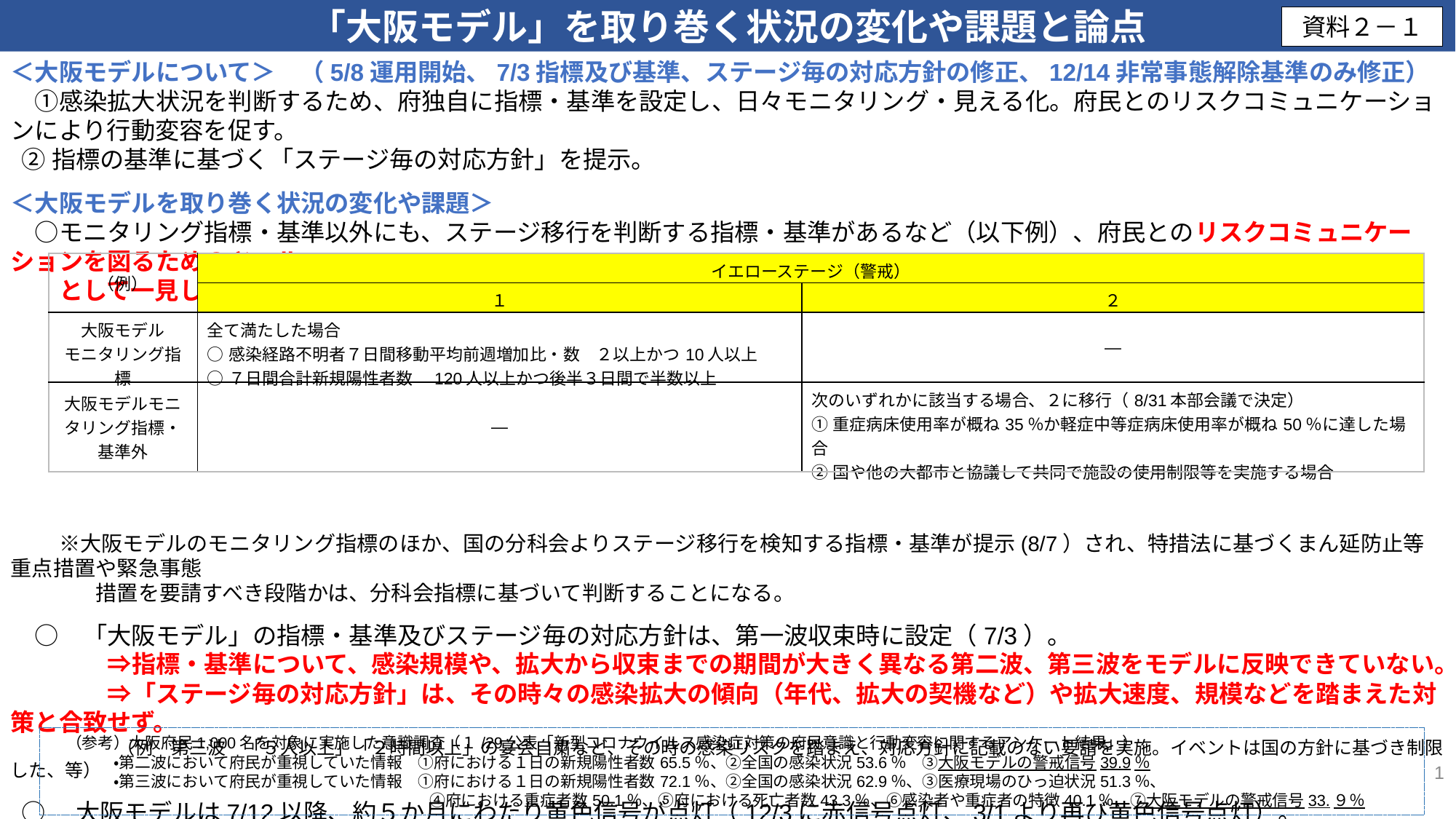

「大阪モデル」を取り巻く状況の変化や課題と論点
資料２－１
＜大阪モデルについて＞　（5/8運用開始、7/3指標及び基準、ステージ毎の対応方針の修正、12/14非常事態解除基準のみ修正）
　①感染拡大状況を判断するため、府独自に指標・基準を設定し、日々モニタリング・見える化。府民とのリスクコミュニケーションにより行動変容を促す。
  ②指標の基準に基づく「ステージ毎の対応方針」を提示。

＜大阪モデルを取り巻く状況の変化や課題＞
　○モニタリング指標・基準以外にも、ステージ移行を判断する指標・基準があるなど（以下例）、府民とのリスクコミュニケーションを図るためのツール
　　として一見して状況がわかりにくくなっているのではないか。

　　※大阪モデルのモニタリング指標のほか、国の分科会よりステージ移行を検知する指標・基準が提示(8/7）され、特措法に基づくまん延防止等重点措置や緊急事態
　　　　措置を要請すべき段階かは、分科会指標に基づいて判断することになる。

　○　「大阪モデル」の指標・基準及びステージ毎の対応方針は、第一波収束時に設定（7/3）。
　　　　⇒指標・基準について、感染規模や、拡大から収束までの期間が大きく異なる第二波、第三波をモデルに反映できていない。
　　　　⇒「ステージ毎の対応方針」は、その時々の感染拡大の傾向（年代、拡大の契機など）や拡大速度、規模などを踏まえた対策と合致せず。
　　　　　（例　第三波　「５人以上」「２時間以上」の宴会自粛など、その時の感染リスクを踏まえ、対応方針に記載のない要請を実施。イベントは国の方針に基づき制限した、等）

  ○　大阪モデルは7/12以降、約５か月にわたり黄色信号が点灯（12/3に赤信号点灯、3/1より再び黄色信号点灯）。
　　　 　⇒黄色信号点灯の恒常化により、府民とのリスクコミュニケーション効果が薄れているのではないか。

下線：重複
| （例） | イエローステージ（警戒） |  |
| --- | --- | --- |
|  | １ | ２ |
| 大阪モデル モニタリング指標 | 全て満たした場合 ○感染経路不明者７日間移動平均前週増加比・数　２以上かつ10人以上 ○７日間合計新規陽性者数　120人以上かつ後半３日間で半数以上 | ― |
| 大阪モデルモニタリング指標・基準外 | ― | 次のいずれかに該当する場合、２に移行（8/31本部会議で決定） ①重症病床使用率が概ね35％か軽症中等症病床使用率が概ね50％に達した場合 ②国や他の大都市と協議して共同で施設の使用制限等を実施する場合 |
　（参考）大阪府民1,000名を対象に実施した意識調査（１/29公表「新型コロナウイルス感染症対策の府民意識と行動変容に関するアンケート結果」）
　　　　・第二波において府民が重視していた情報　①府における１日の新規陽性者数65.5％、②全国の感染状況53.6％　③大阪モデルの警戒信号39.9％
　　　　・第三波において府民が重視していた情報　①府における１日の新規陽性者数72.1％、②全国の感染状況62.9％、③医療現場のひっ迫状況51.3％、
　　　　　　　　　　　　　　　　　　　　　　　　④府における重症者数50.1％、⑤府における死亡者数43.3％、⑥感染者や重症者の特徴40.1％、⑦大阪モデルの警戒信号33.９％
1